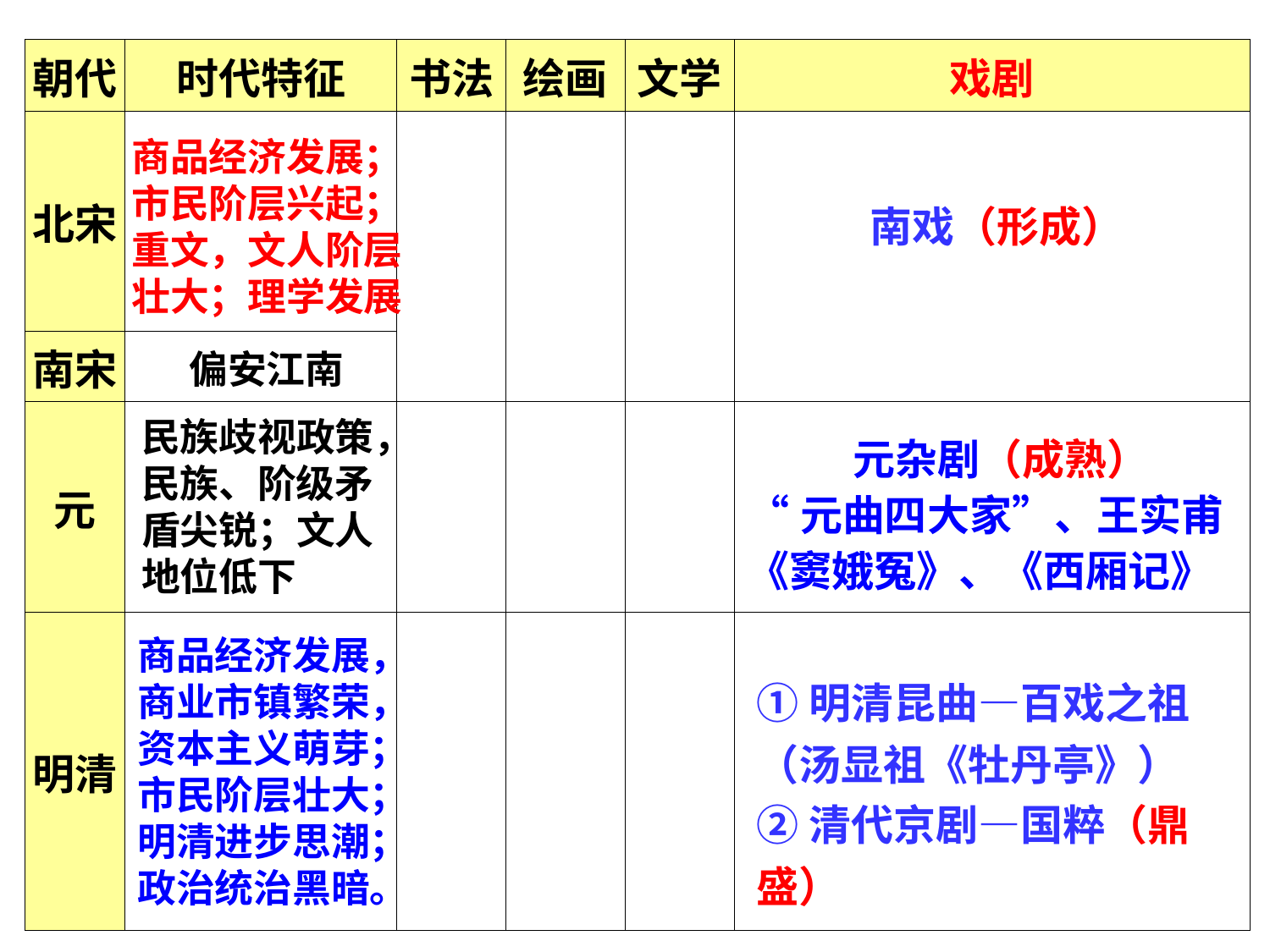

| 朝代 | 时代特征 | 书法 | 绘画 | 文学 | 戏剧 |
| --- | --- | --- | --- | --- | --- |
| 北宋 |  |  |  |  |  |
| 南宋 | 偏安江南 |  |  |  |  |
| 元 |  |  |  |  |  |
| 明清 |  |  |  |  |  |
商品经济发展；市民阶层兴起； 重文，文人阶层壮大；理学发展
南戏（形成）
民族歧视政策，民族、阶级矛盾尖锐；文人地位低下
元杂剧（成熟）
“元曲四大家”、王实甫
《窦娥冤》、《西厢记》
商品经济发展，商业市镇繁荣，资本主义萌芽；市民阶层壮大；明清进步思潮；政治统治黑暗。
①明清昆曲—百戏之祖 （汤显祖《牡丹亭》）
②清代京剧—国粹（鼎盛）